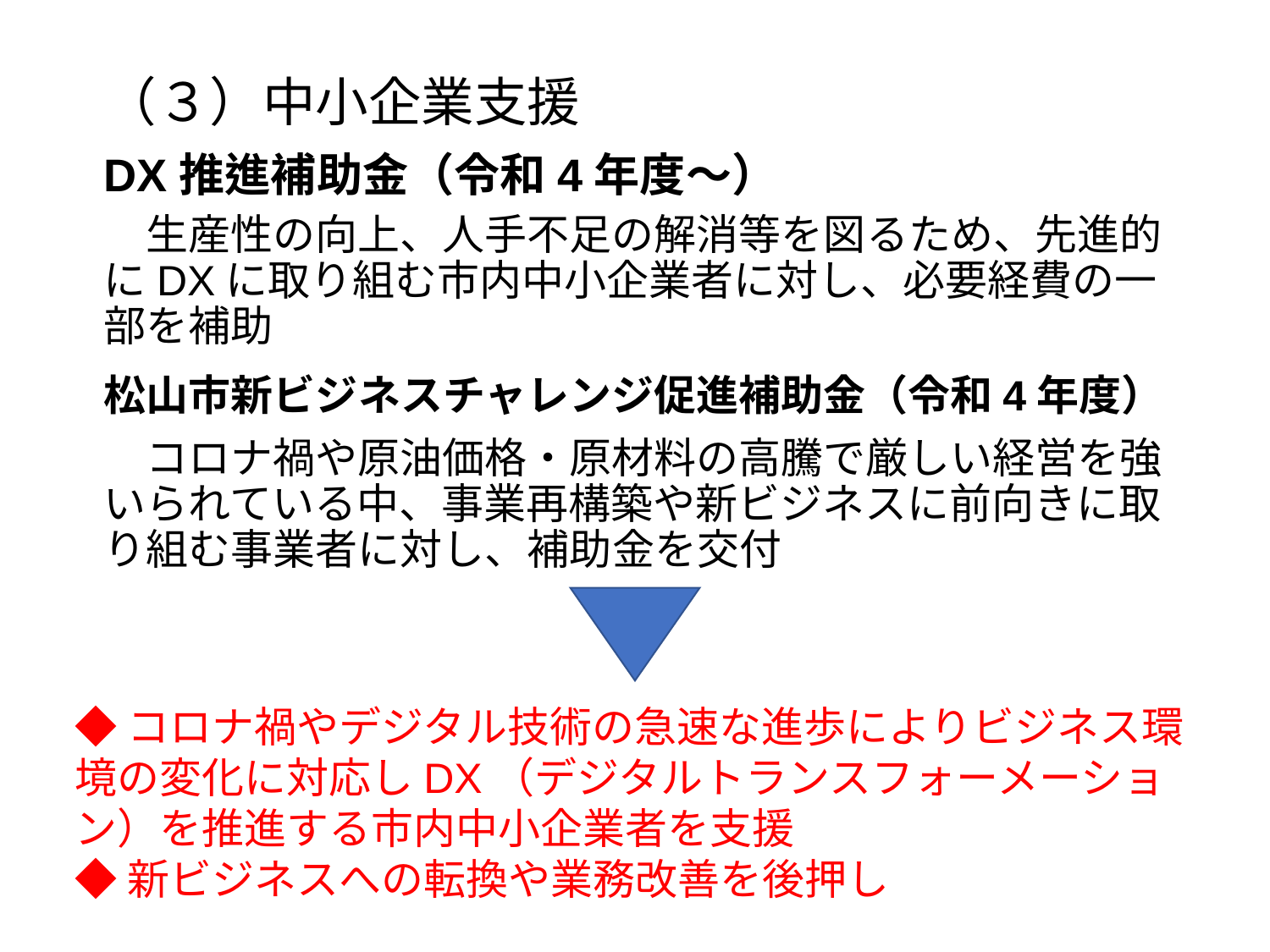

（３）中小企業支援
DX推進補助金（令和4年度～）
　生産性の向上、人手不足の解消等を図るため、先進的にDXに取り組む市内中小企業者に対し、必要経費の一部を補助
松山市新ビジネスチャレンジ促進補助金（令和4年度）
　コロナ禍や原油価格・原材料の高騰で厳しい経営を強いられている中、事業再構築や新ビジネスに前向きに取り組む事業者に対し、補助金を交付

◆コロナ禍やデジタル技術の急速な進歩によりビジネス環境の変化に対応しDX（デジタルトランスフォーメーション）を推進する市内中小企業者を支援
◆新ビジネスへの転換や業務改善を後押し